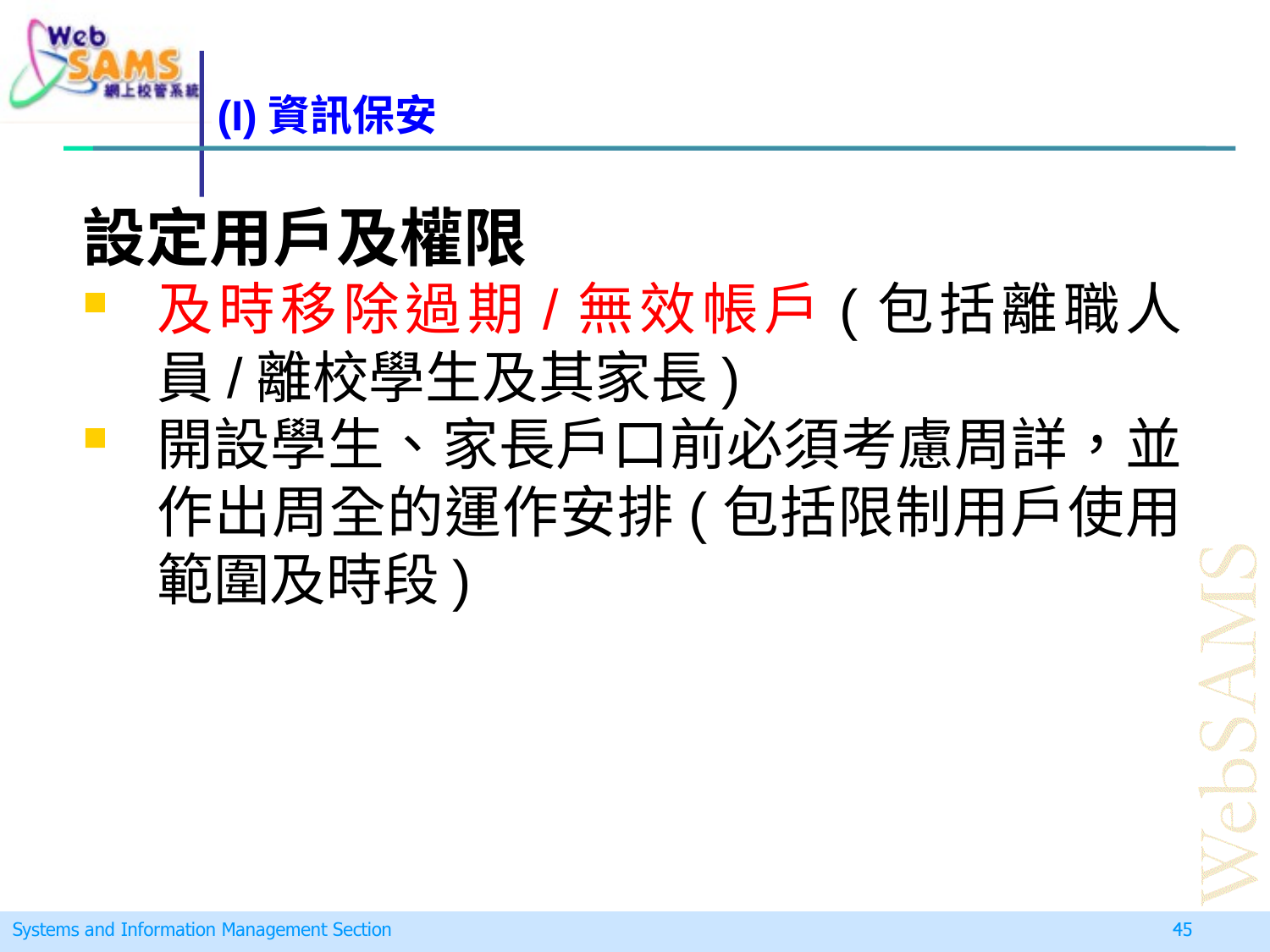

# (I)資訊保安
設定用戶及權限
及時移除過期/無效帳戶(包括離職人員/離校學生及其家長)
開設學生、家長戶口前必須考慮周詳，並作出周全的運作安排(包括限制用戶使用範圍及時段)